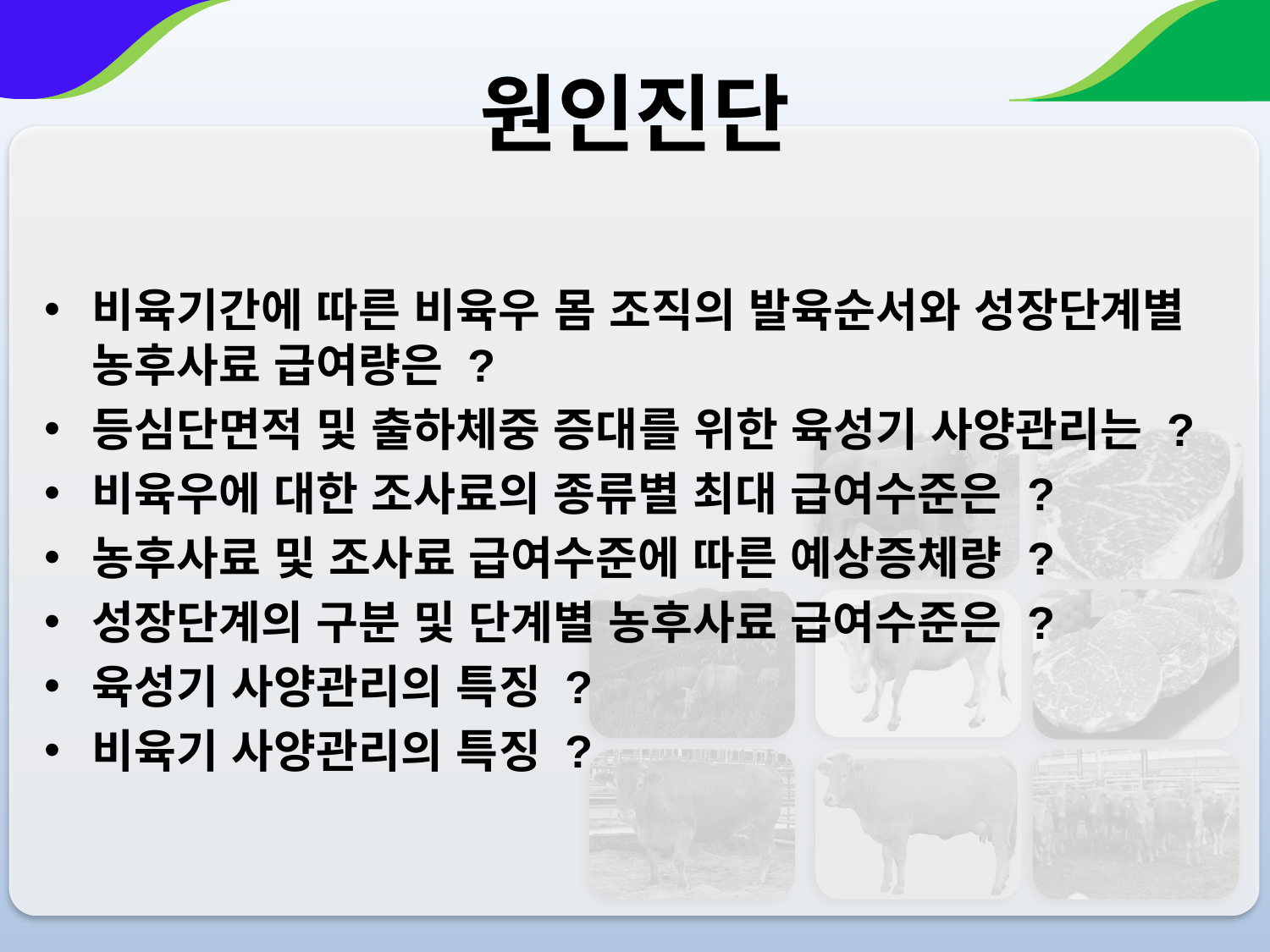

# 원인진단
비육기간에 따른 비육우 몸 조직의 발육순서와 성장단계별 농후사료 급여량은 ?
등심단면적 및 출하체중 증대를 위한 육성기 사양관리는 ?
비육우에 대한 조사료의 종류별 최대 급여수준은 ?
농후사료 및 조사료 급여수준에 따른 예상증체량 ?
성장단계의 구분 및 단계별 농후사료 급여수준은 ?
육성기 사양관리의 특징 ?
비육기 사양관리의 특징 ?